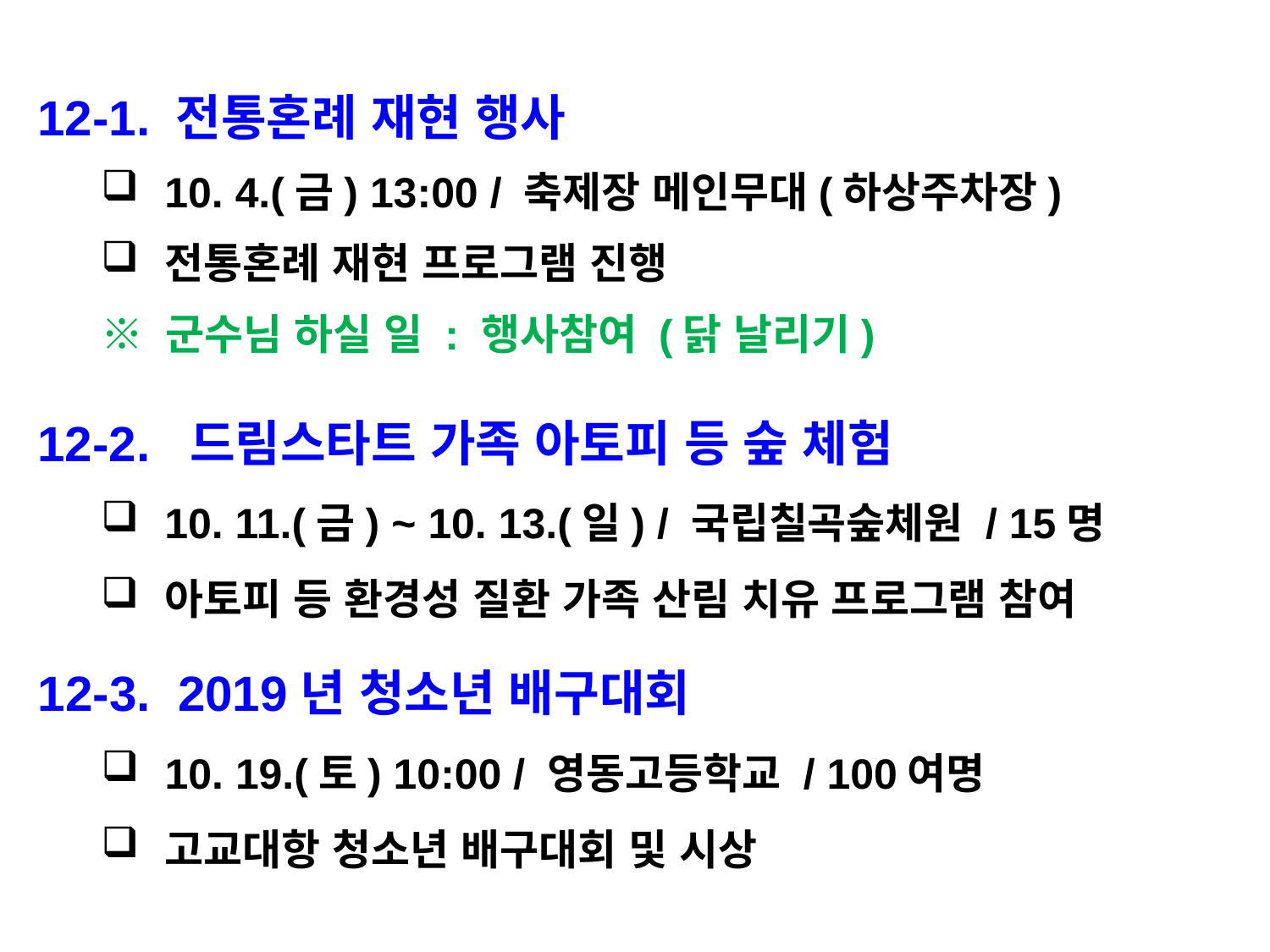

12-1. 전통혼례 재현 행사
10. 4.(금) 13:00 / 축제장 메인무대(하상주차장)
전통혼례 재현 프로그램 진행
※ 군수님 하실 일 : 행사참여 (닭 날리기)

12-2.  드림스타트 가족 아토피 등 숲 체험
10. 11.(금) ~ 10. 13.(일) / 국립칠곡숲체원 / 15명
아토피 등 환경성 질환 가족 산림 치유 프로그램 참여

12-3.  2019년 청소년 배구대회
10. 19.(토) 10:00 / 영동고등학교 / 100여명
고교대항 청소년 배구대회 및 시상